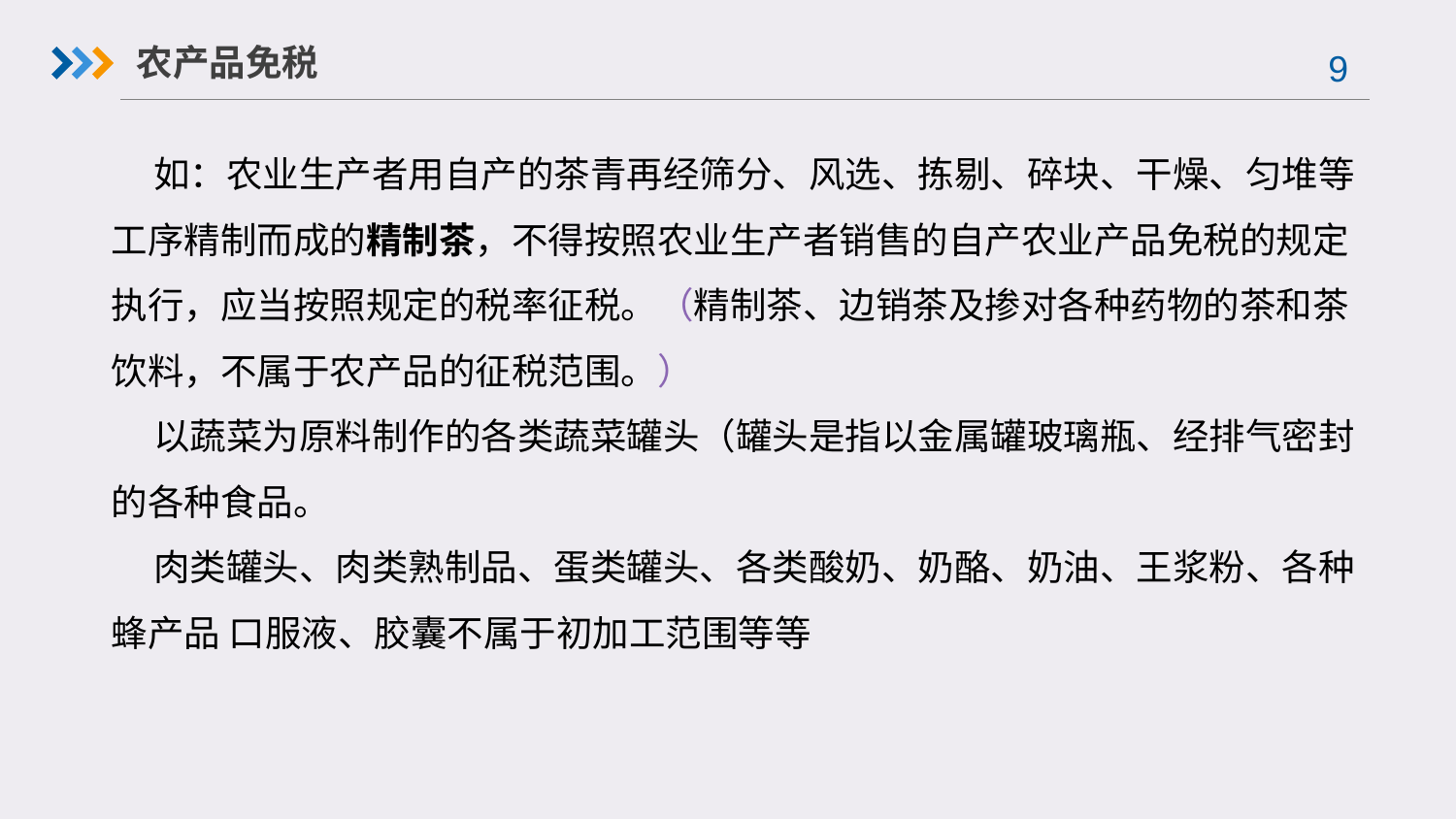

农产品免税
    如：农业生产者用自产的茶青再经筛分、风选、拣剔、碎块、干燥、匀堆等工序精制而成的精制茶，不得按照农业生产者销售的自产农业产品免税的规定执行，应当按照规定的税率征税。（精制茶、边销茶及掺对各种药物的茶和茶饮料，不属于农产品的征税范围。）
    以蔬菜为原料制作的各类蔬菜罐头（罐头是指以金属罐玻璃瓶、经排气密封的各种食品。
    肉类罐头、肉类熟制品、蛋类罐头、各类酸奶、奶酪、奶油、王浆粉、各种蜂产品 口服液、胶囊不属于初加工范围等等